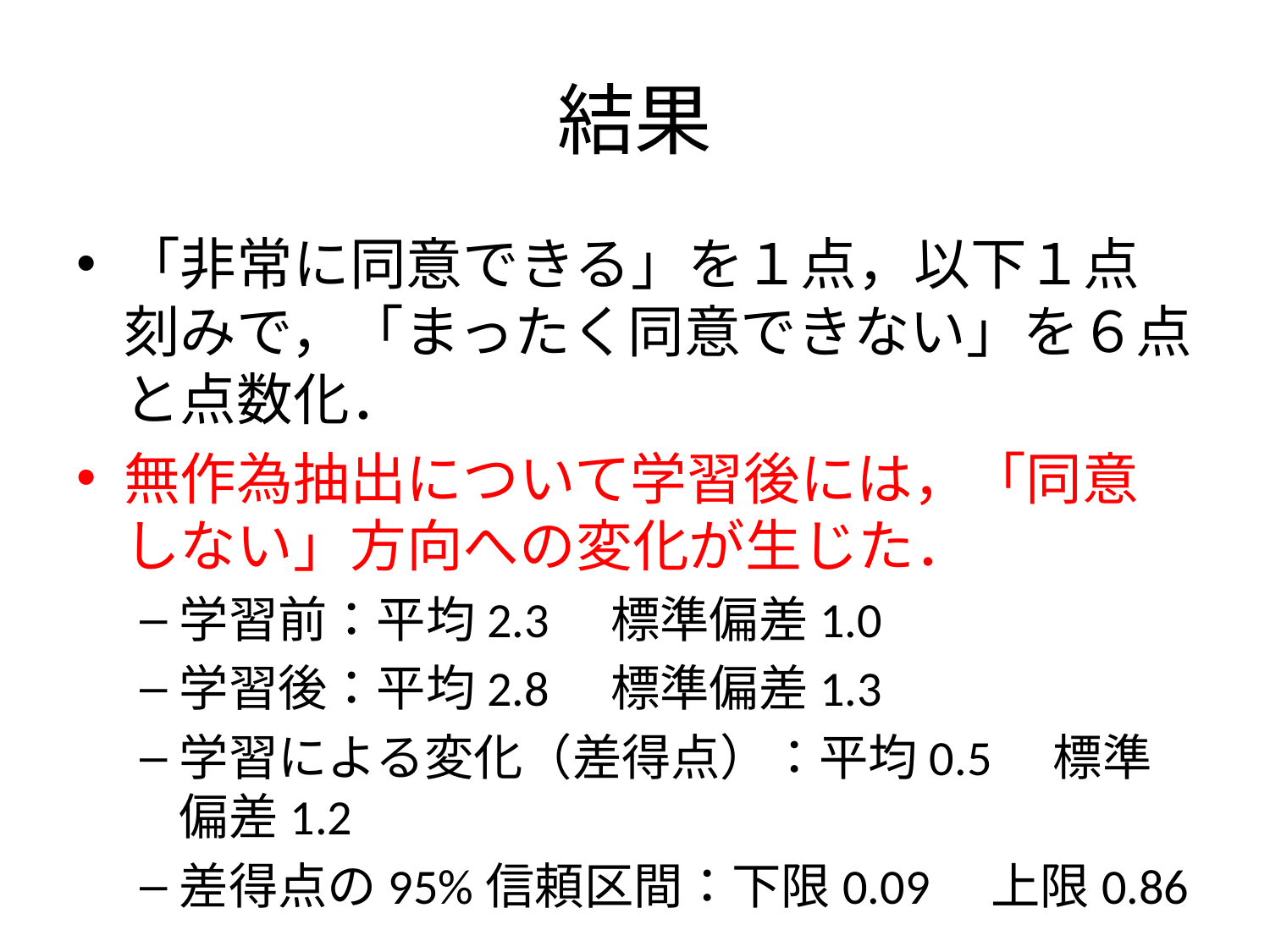

# 結果
「非常に同意できる」を１点，以下１点刻みで，「まったく同意できない」を６点と点数化．
無作為抽出について学習後には，「同意しない」方向への変化が生じた．
学習前：平均2.3　標準偏差1.0
学習後：平均2.8　標準偏差1.3
学習による変化（差得点）：平均0.5　標準偏差1.2
差得点の95%信頼区間：下限0.09　上限0.86